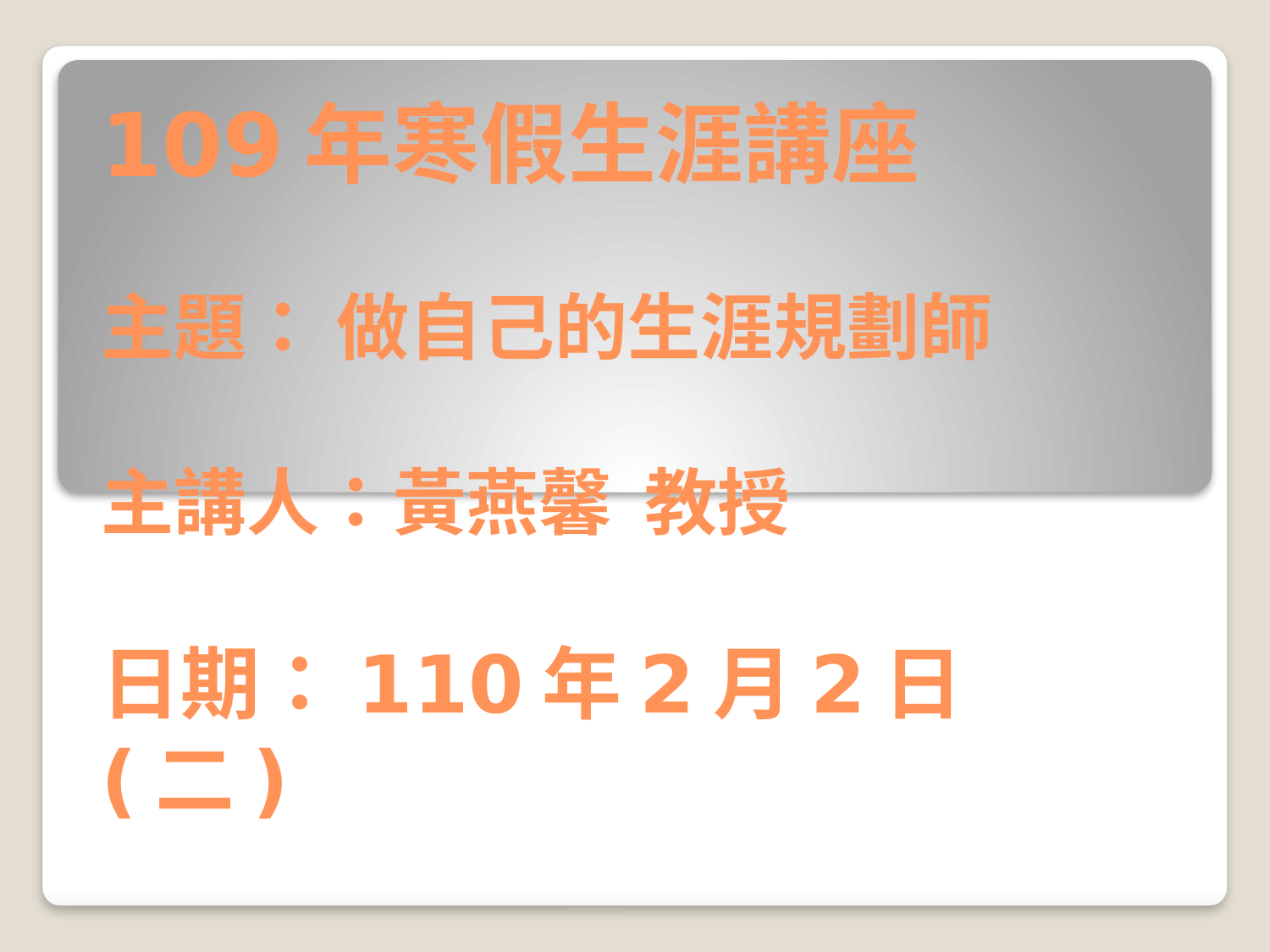

# 109年寒假生涯講座 主題： 做自己的生涯規劃師 主講人：黃燕馨  教授 日期：110年2月2日(二)